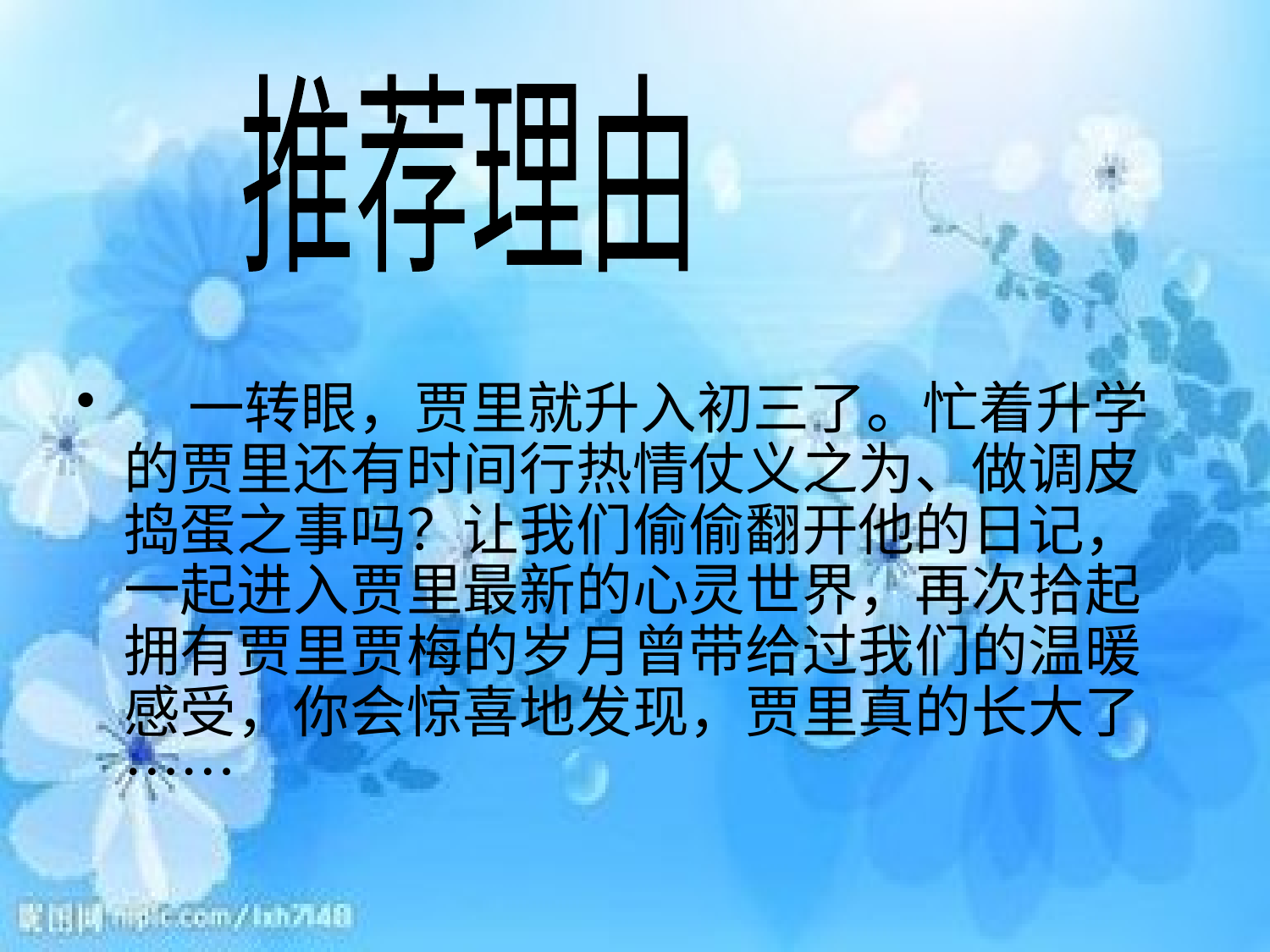

#
推荐理由

    一转眼，贾里就升入初三了。忙着升学的贾里还有时间行热情仗义之为、做调皮捣蛋之事吗？让我们偷偷翻开他的日记，一起进入贾里最新的心灵世界，再次拾起拥有贾里贾梅的岁月曾带给过我们的温暖感受，你会惊喜地发现，贾里真的长大了……